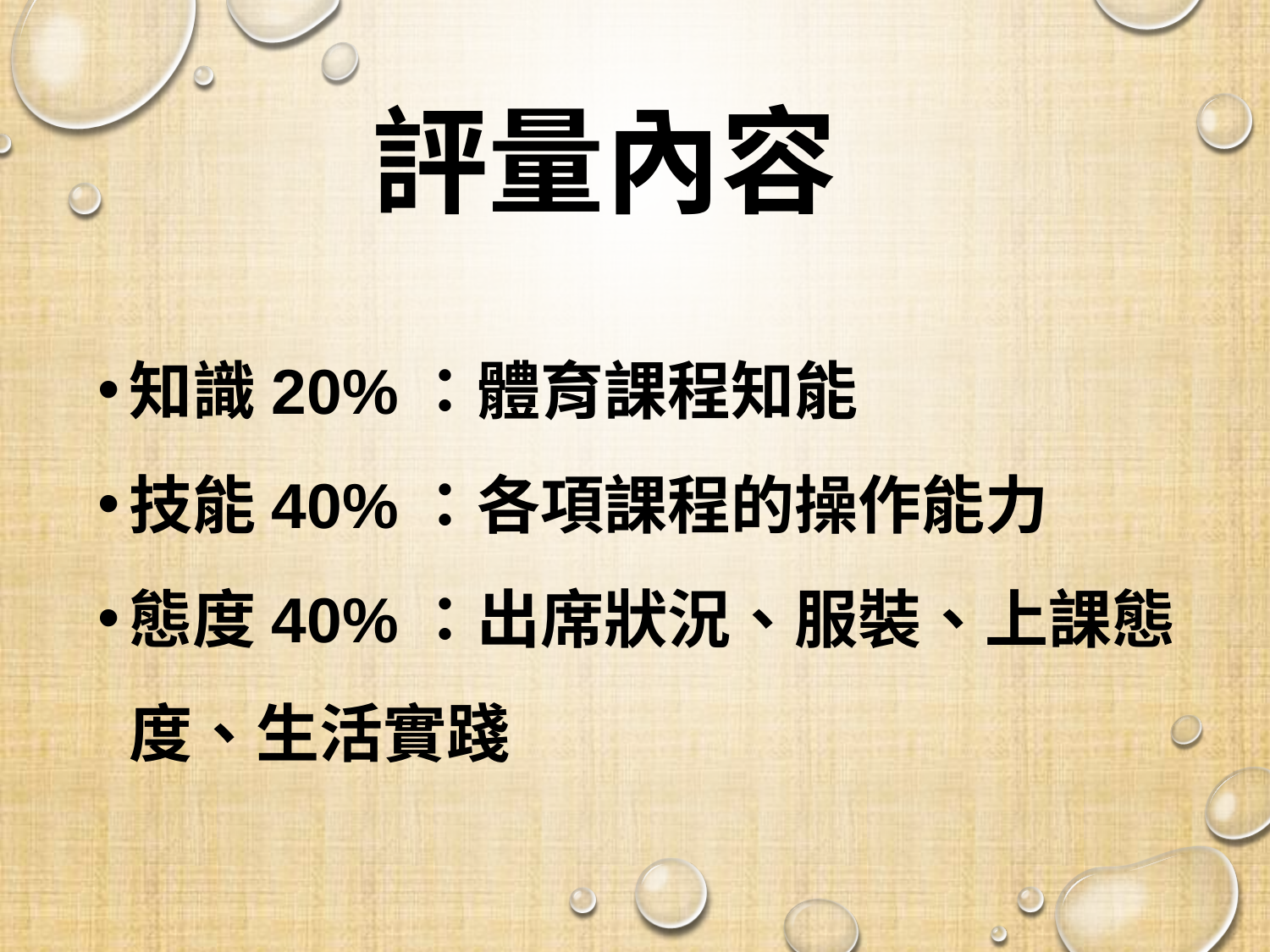

# 評量內容
知識20%：體育課程知能
技能40%：各項課程的操作能力
態度40%：出席狀況、服裝、上課態度、生活實踐